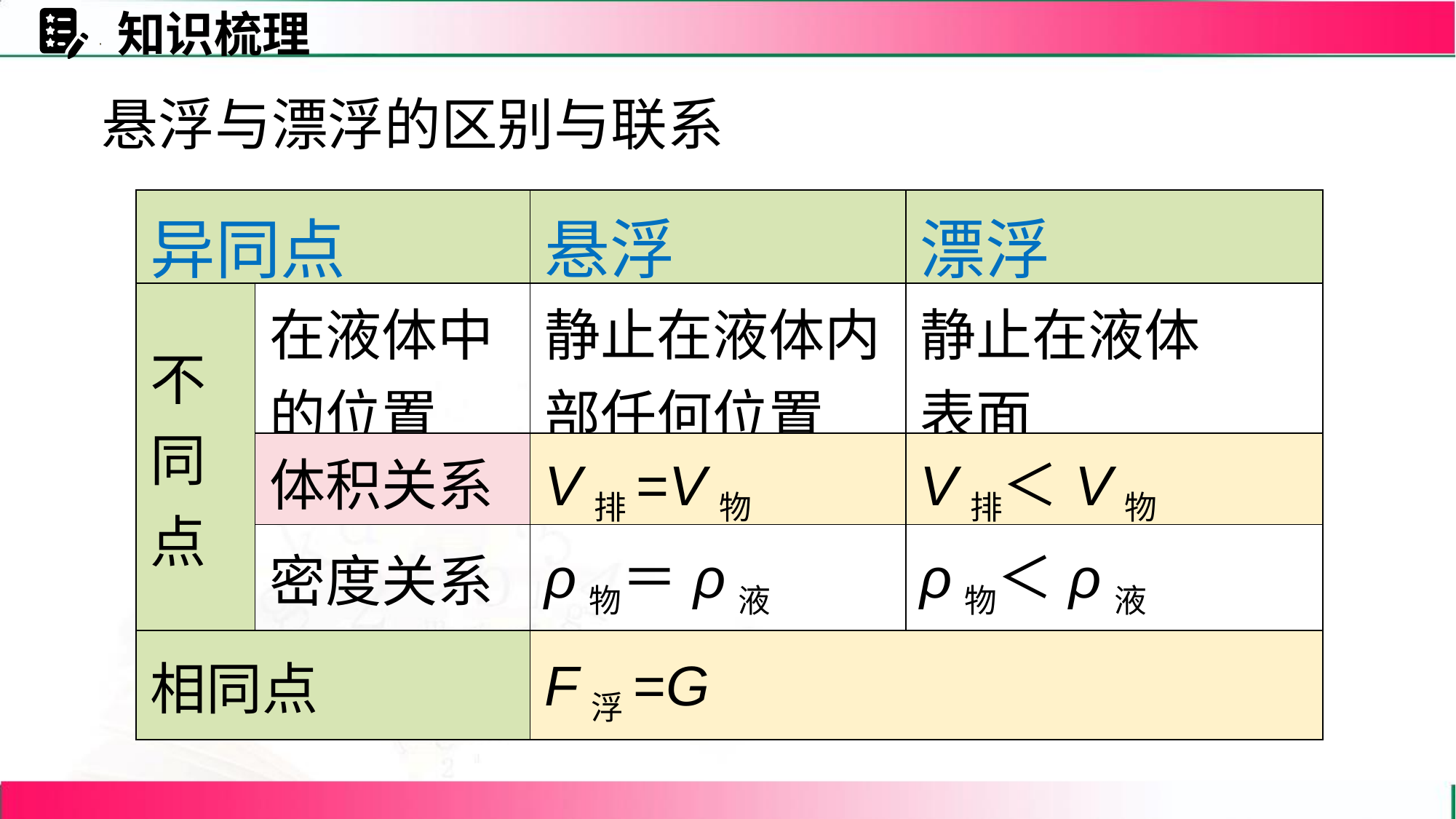

知识梳理

悬浮与漂浮的区别与联系
| 异同点 |  | 悬浮 | 漂浮 |
| --- | --- | --- | --- |
| 不同点 | 在液体中的位置 | 静止在液体内部任何位置 | 静止在液体 表面 |
|  | 体积关系 | V排=V物 | V排＜V物 |
|  | 密度关系 | ρ物＝ρ液 | ρ物＜ρ液 |
| 相同点 |  | F浮=G |  |